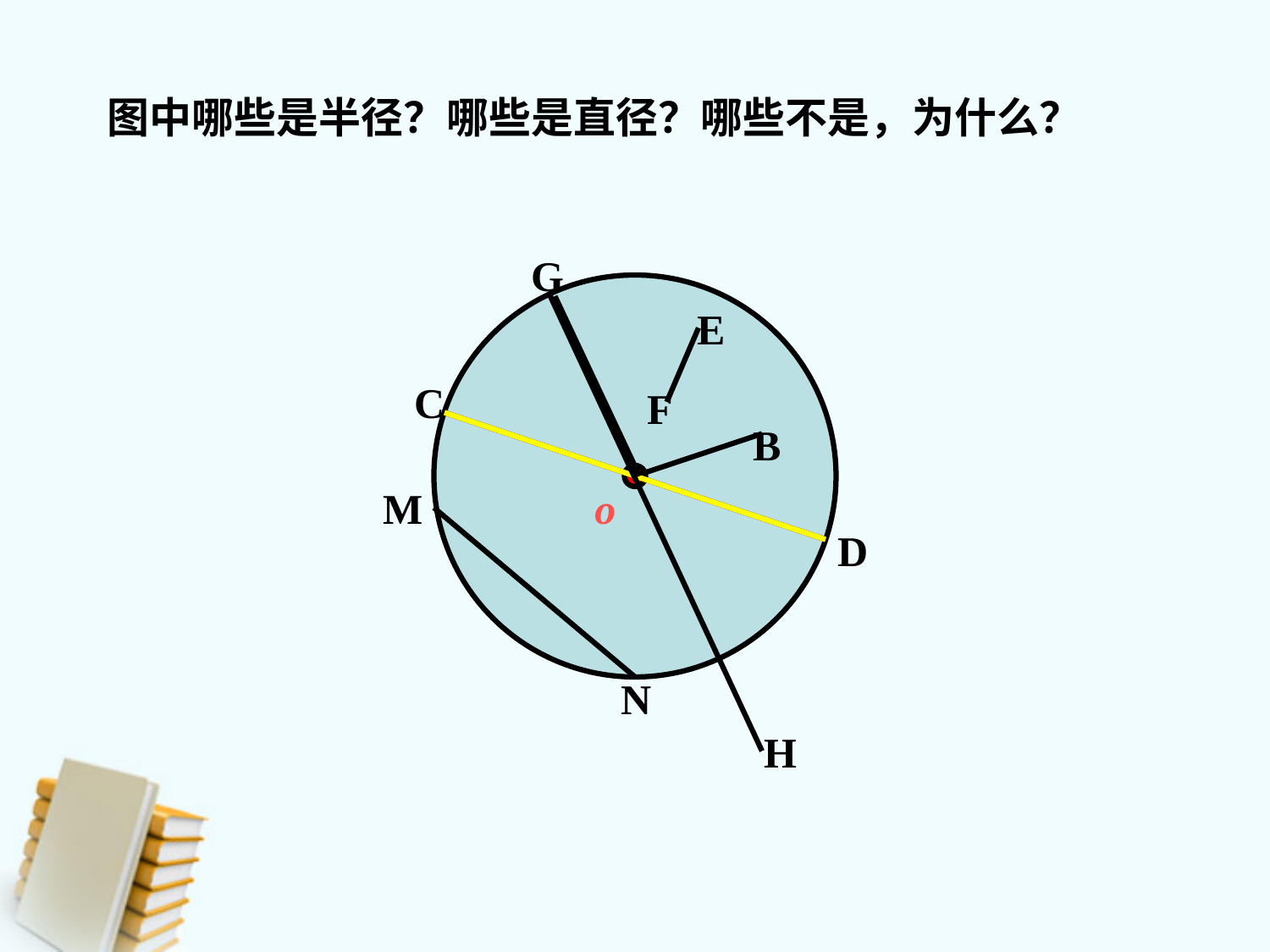

图中哪些是半径？哪些是直径？哪些不是，为什么？
G

E

C
F

B

M
o

D
N
H